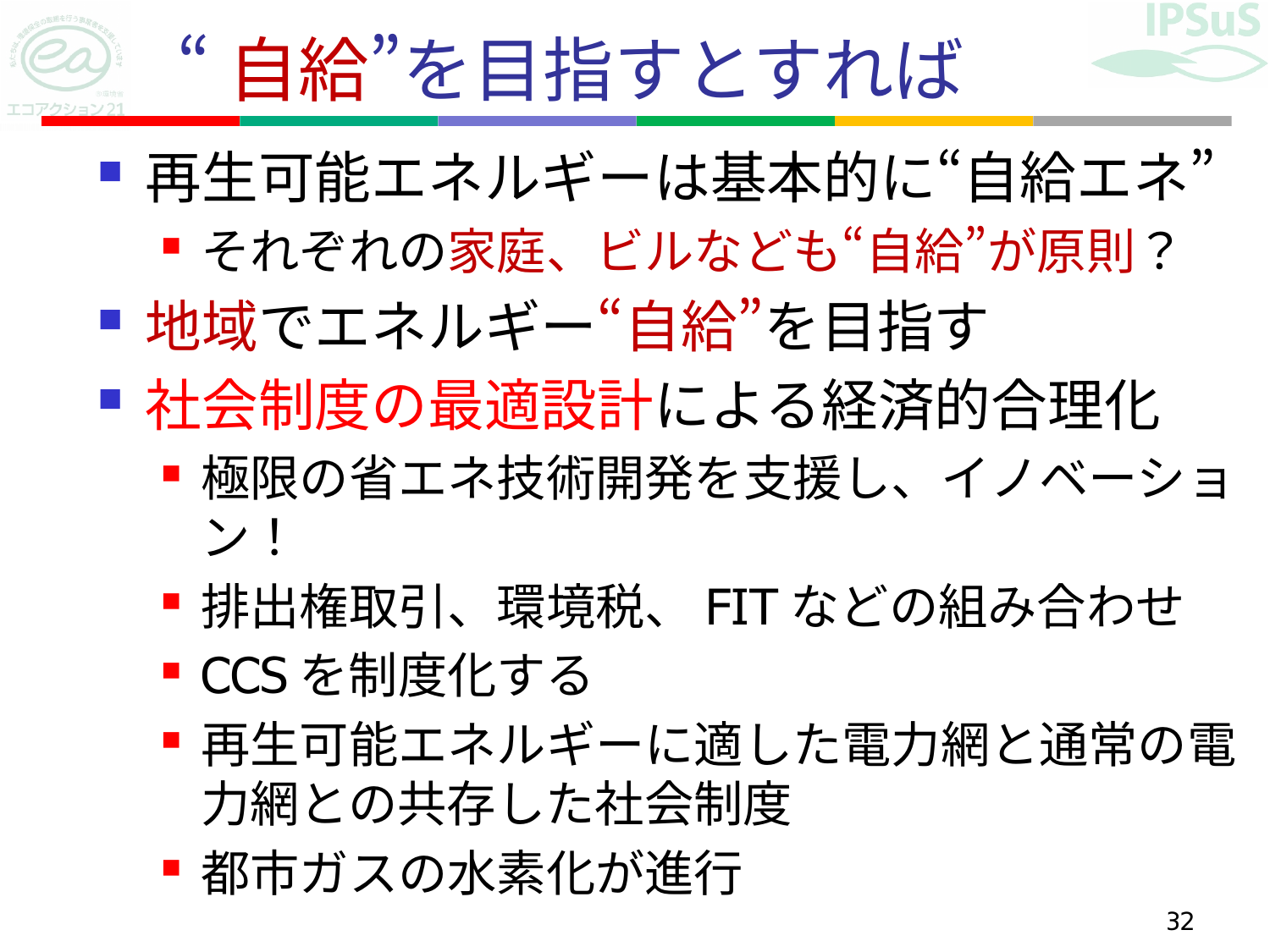

# “自給”を目指すとすれば

再生可能エネルギーは基本的に“自給エネ”
それぞれの家庭、ビルなども“自給”が原則？
地域でエネルギー“自給”を目指す
社会制度の最適設計による経済的合理化
極限の省エネ技術開発を支援し、イノベーション！
排出権取引、環境税、FITなどの組み合わせ
CCSを制度化する
再生可能エネルギーに適した電力網と通常の電力網との共存した社会制度
都市ガスの水素化が進行

32